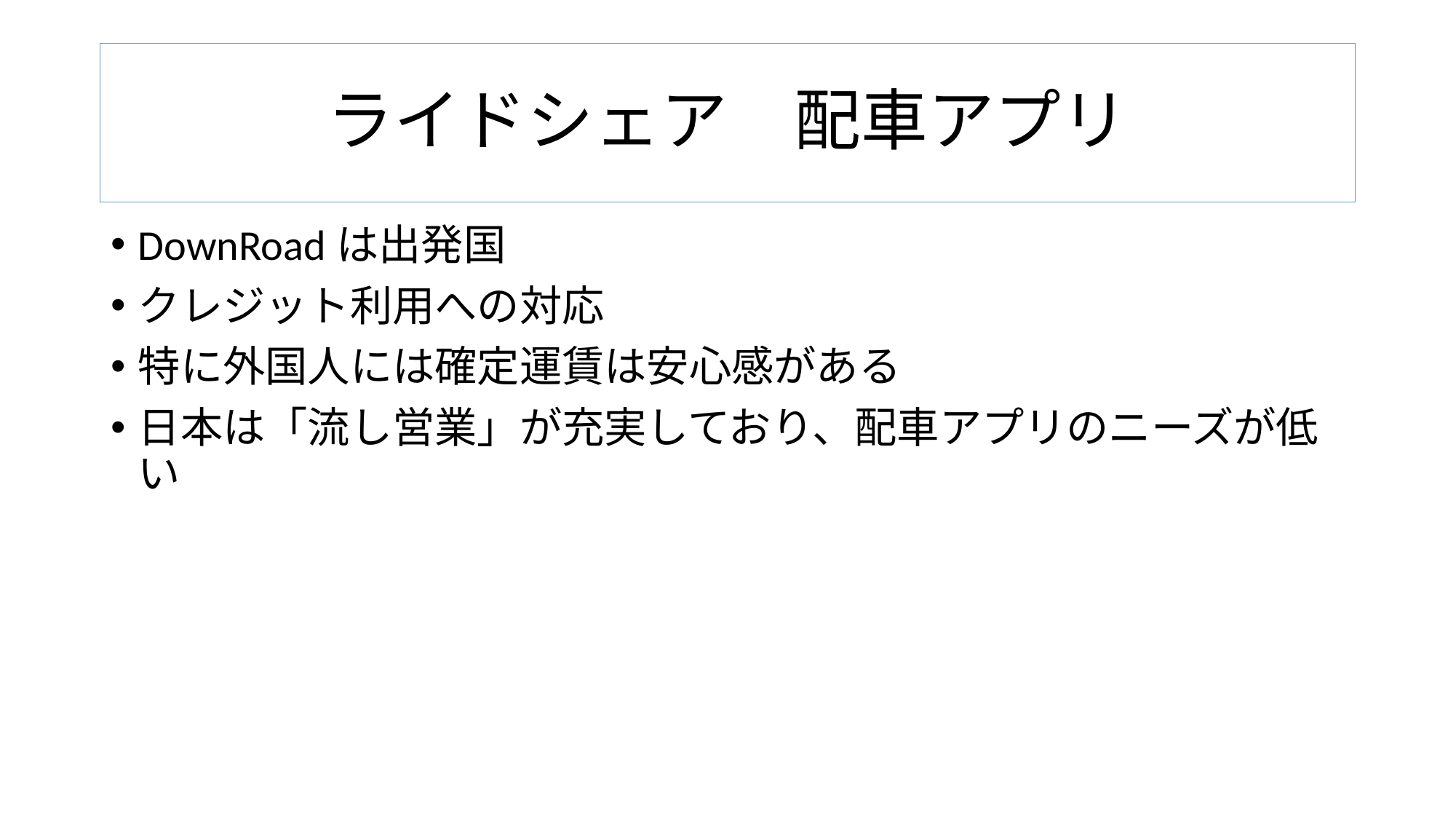

# ライドシェア　配車アプリ
DownRoadは出発国
クレジット利用への対応
特に外国人には確定運賃は安心感がある
日本は「流し営業」が充実しており、配車アプリのニーズが低い